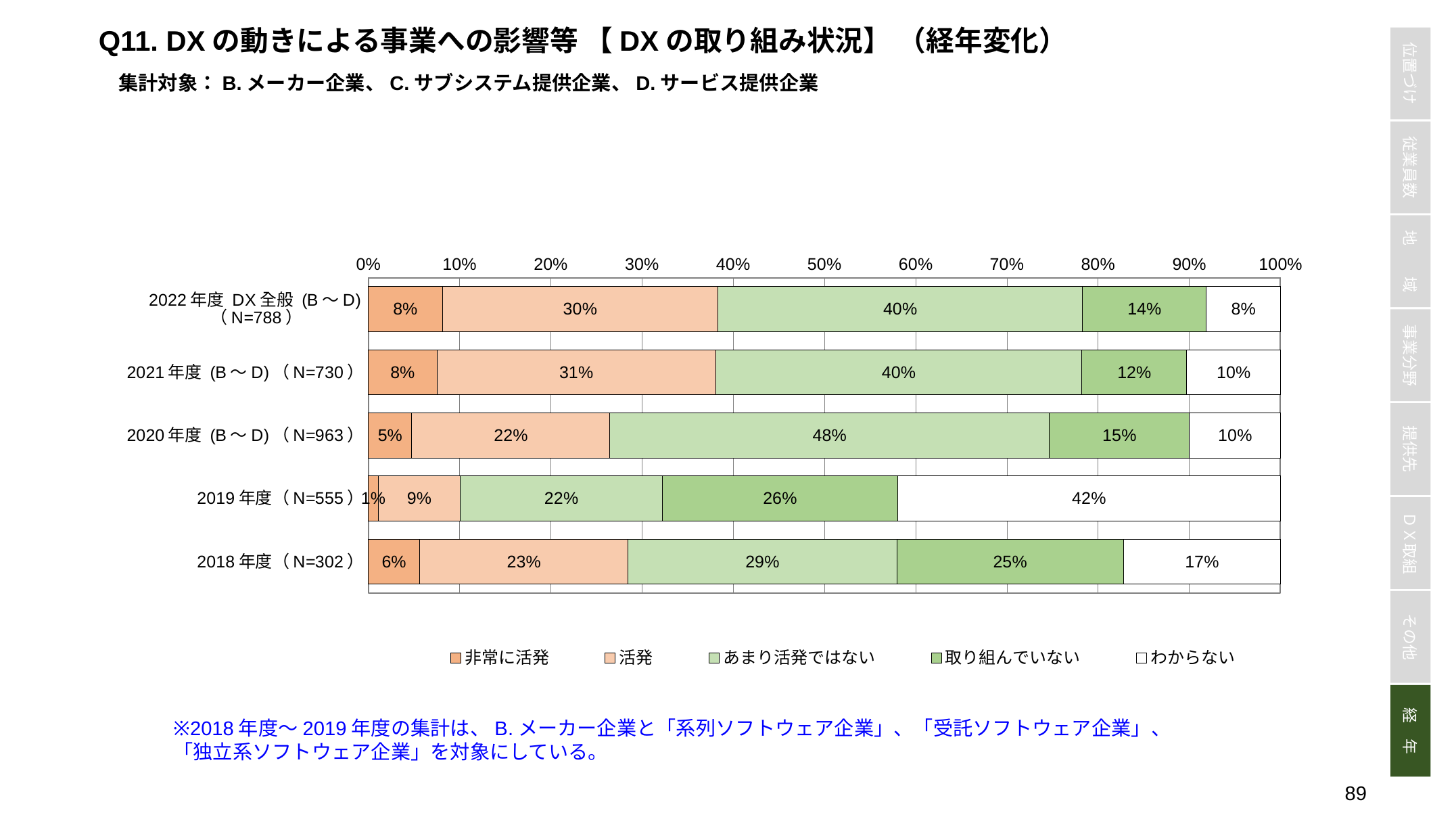

Q11. DXの動きによる事業への影響等 【DXの取り組み状況】 （経年変化）

集計対象：B.メーカー企業、C.サブシステム提供企業、D.サービス提供企業

### Chart

| Category | 非常に活発 | 活発 | あまり活発ではない | 取り組んでいない | わからない |
|---|---|---|---|---|---|
| 2022年度 DX全般 (B～D)（N=788） | 0.08121827411167512 | 0.3020304568527919 | 0.399746192893401 | 0.13578680203045684 | 0.08121827411167512 |
| 2021年度 (B～D)（N=730） | 0.07534246575342465 | 0.30547945205479454 | 0.40136986301369865 | 0.11506849315068493 | 0.10273972602739725 |
| 2020年度 (B～D)（N=963） | 0.04776739356178609 | 0.21703011422637591 | 0.4818276220145379 | 0.1536863966770509 | 0.09968847352024922 |
| 2019年度（N=555） | 0.010810810810810811 | 0.09009009009009009 | 0.22162162162162163 | 0.25765765765765763 | 0.4198198198198198 |
| 2018年度（N=302） | 0.056291390728476824 | 0.22847682119205298 | 0.2947019867549669 | 0.24834437086092714 | 0.17218543046357615 |
※2018年度～2019年度の集計は、B.メーカー企業と「系列ソフトウェア企業」、「受託ソフトウェア企業」、「独立系ソフトウェア企業」を対象にしている。
89